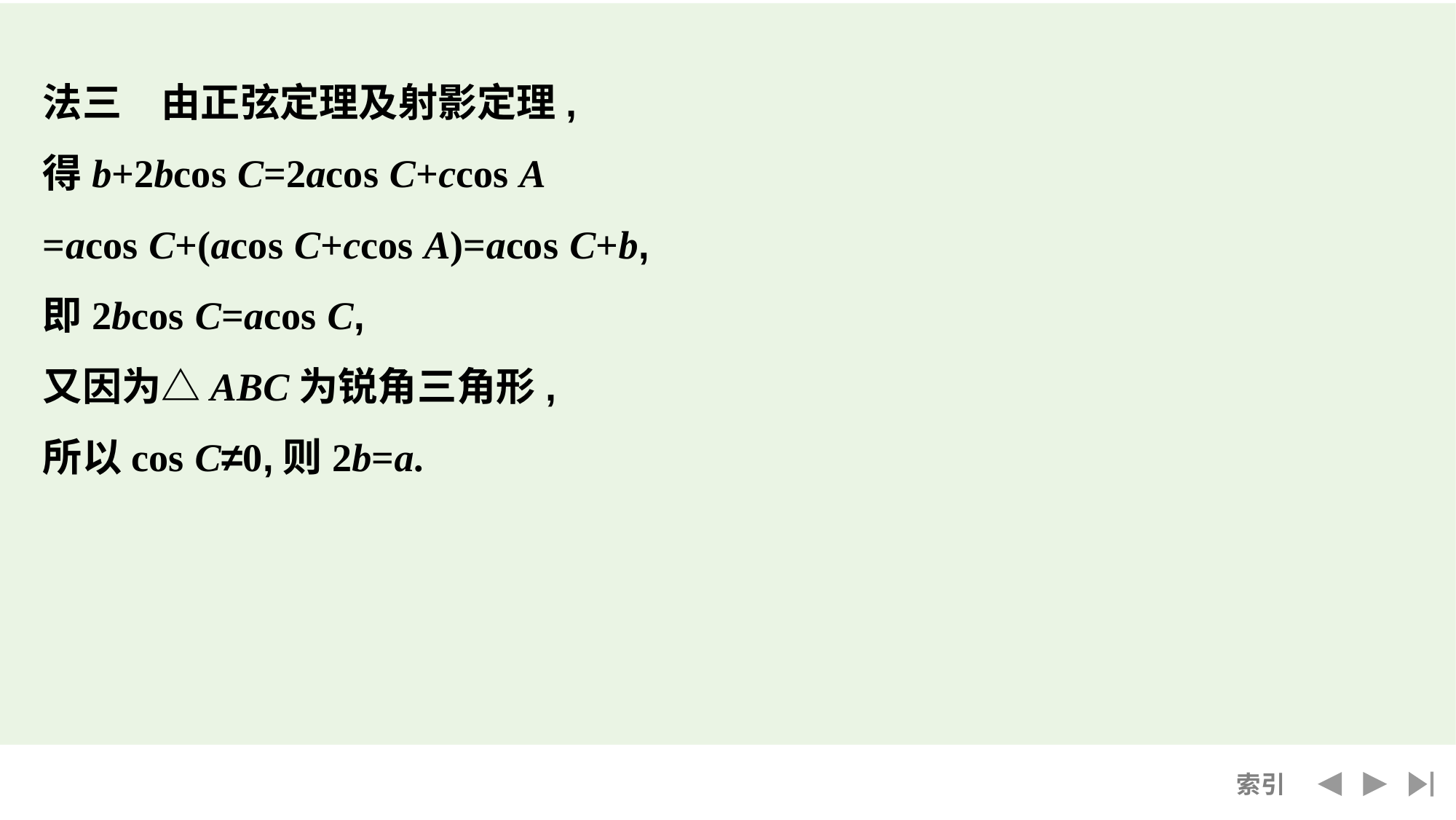

法三　由正弦定理及射影定理,
得b+2bcos C=2acos C+ccos A
=acos C+(acos C+ccos A)=acos C+b,
即2bcos C=acos C,
又因为△ABC为锐角三角形,
所以cos C≠0,则2b=a.